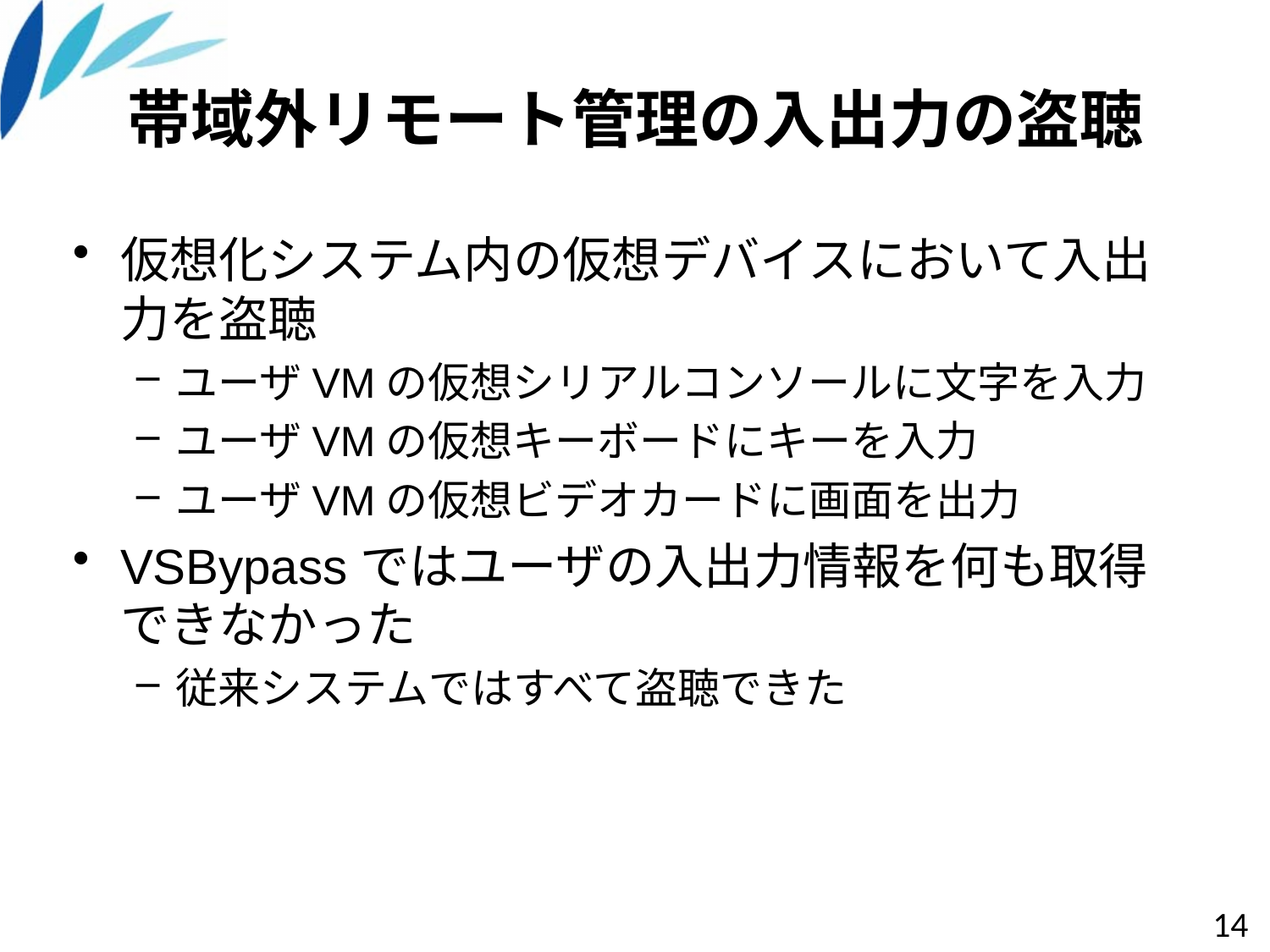

# 帯域外リモート管理の入出力の盗聴
仮想化システム内の仮想デバイスにおいて入出力を盗聴
ユーザVMの仮想シリアルコンソールに文字を入力
ユーザVMの仮想キーボードにキーを入力
ユーザVMの仮想ビデオカードに画面を出力
VSBypassではユーザの入出力情報を何も取得できなかった
従来システムではすべて盗聴できた
14